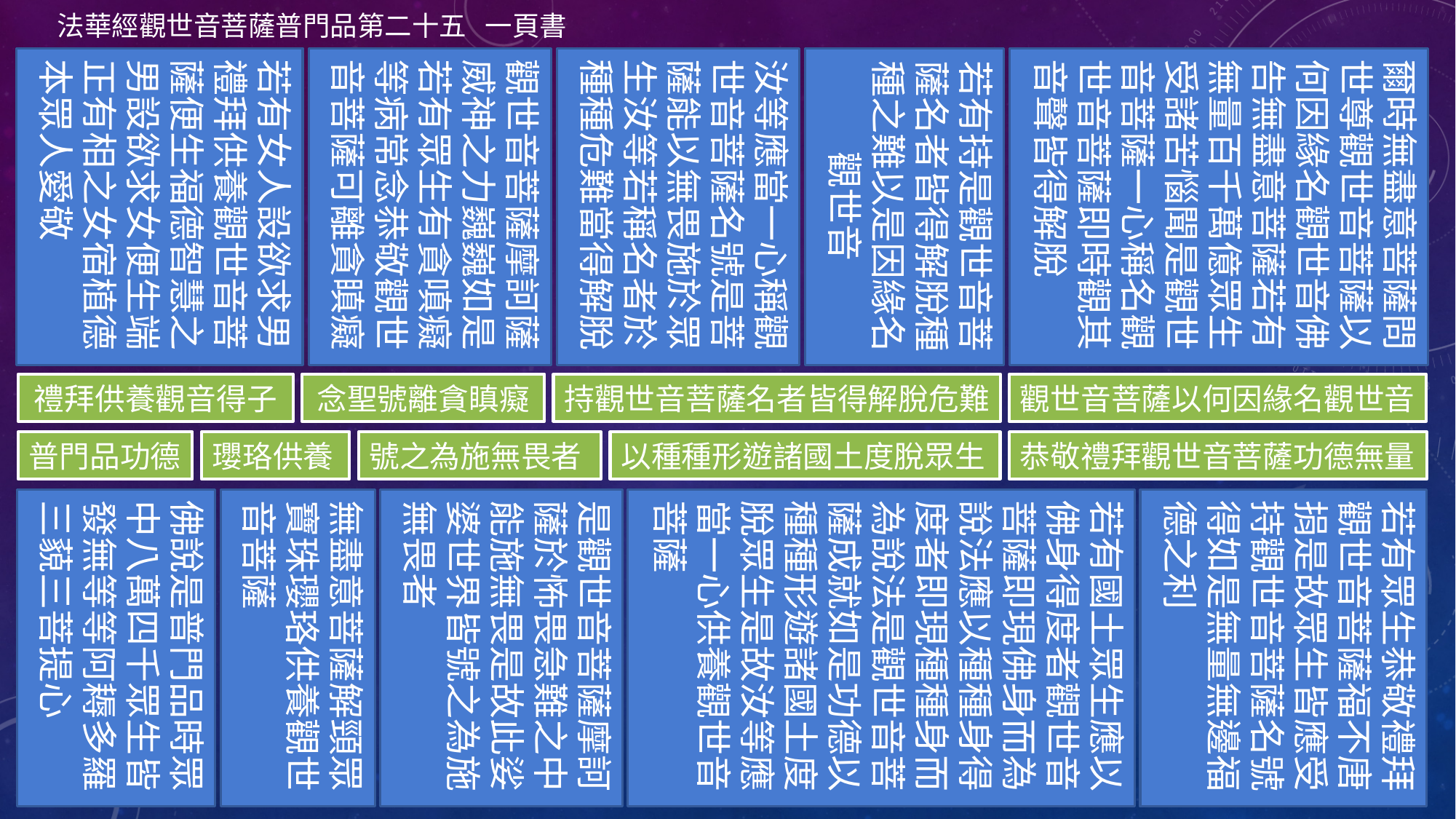

法華經觀世音菩薩普門品第二十五   一頁書
若有女人設欲求男禮拜供養觀世音菩薩便生福德智慧之男設欲求女便生端正有相之女宿植德本眾人愛敬
觀世音菩薩摩訶薩威神之力巍巍如是若有眾生有貪嗔癡等病常念恭敬觀世音菩薩可離貪瞋癡
汝等應當一心稱觀世音菩薩名號是菩薩能以無畏施於眾生汝等若稱名者於種種危難當得解脫
若有持是觀世音菩薩名者皆得解脫種種之難以是因緣名觀世音
爾時無盡意菩薩問世尊觀世音菩薩以何因緣名觀世音佛告無盡意菩薩若有無量百千萬億眾生受諸苦惱聞是觀世音菩薩一心稱名觀世音菩薩即時觀其音聲皆得解脫
禮拜供養觀音得子
念聖號離貪瞋癡
持觀世音菩薩名者皆得解脫危難
觀世音菩薩以何因緣名觀世音
普門品功德
瓔珞供養
號之為施無畏者
以種種形遊諸國土度脫眾生
恭敬禮拜觀世音菩薩功德無量
佛說是普門品時眾中八萬四千眾生皆發無等等阿耨多羅三藐三菩提心
無盡意菩薩解頸眾寶珠瓔珞供養觀世音菩薩
是觀世音菩薩摩訶薩於怖畏急難之中能施無畏是故此娑婆世界皆號之為施無畏者
若有國土眾生應以佛身得度者觀世音菩薩即現佛身而為說法應以種種身得度者即現種種身而為說法是觀世音菩薩成就如是功德以種種形遊諸國土度脫眾生是故汝等應當一心供養觀世音菩薩
若有眾生恭敬禮拜觀世音菩薩福不唐捐是故眾生皆應受持觀世音菩薩名號得如是無量無邊福德之利
56